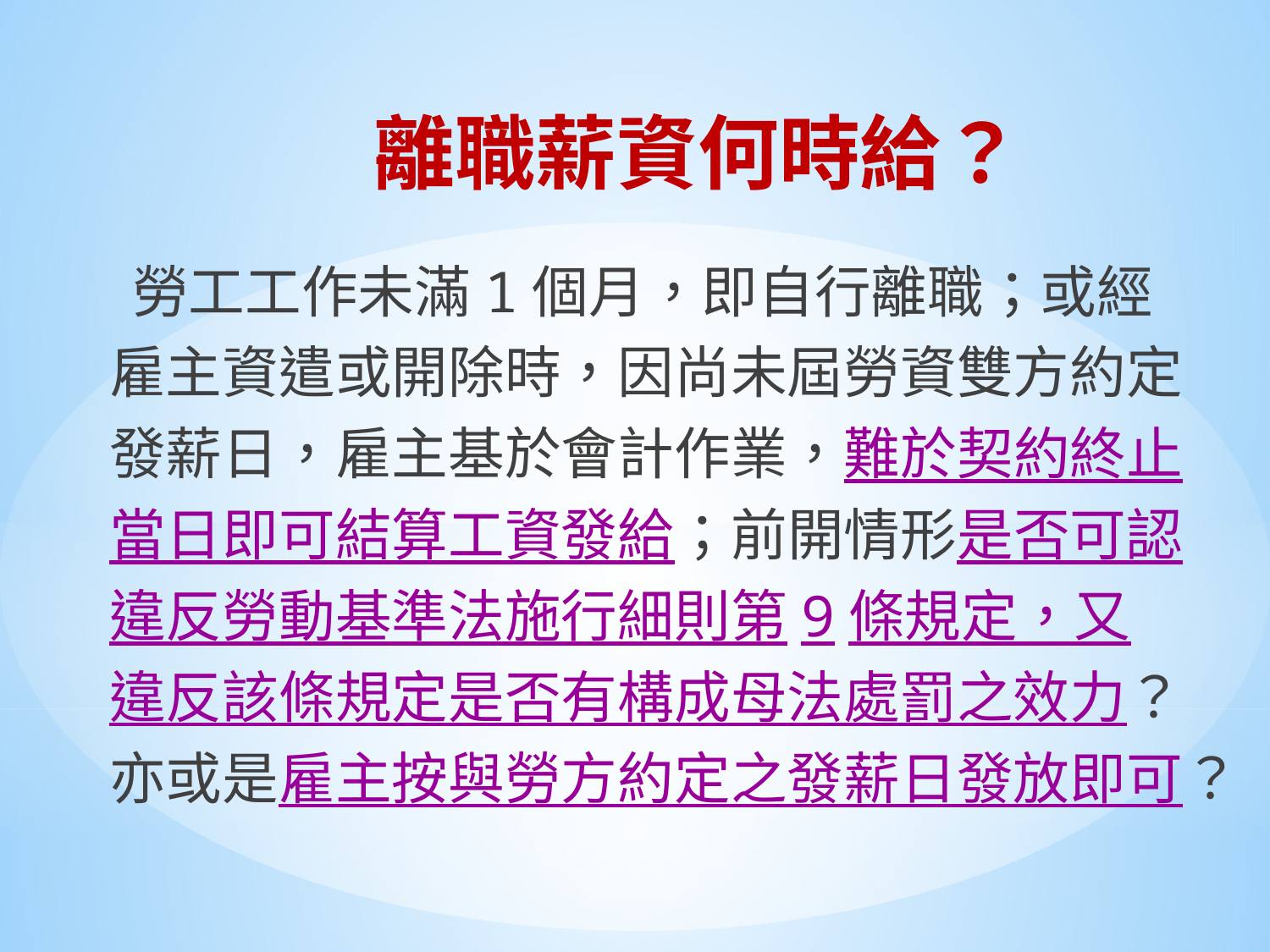

# 離職薪資何時給？
   勞工工作未滿1個月，即自行離職；或經雇主資遣或開除時，因尚未屆勞資雙方約定發薪日，雇主基於會計作業，難於契約終止當日即可結算工資發給；前開情形是否可認違反勞動基準法施行細則第9條規定，又違反該條規定是否有構成母法處罰之效力？亦或是雇主按與勞方約定之發薪日發放即可？